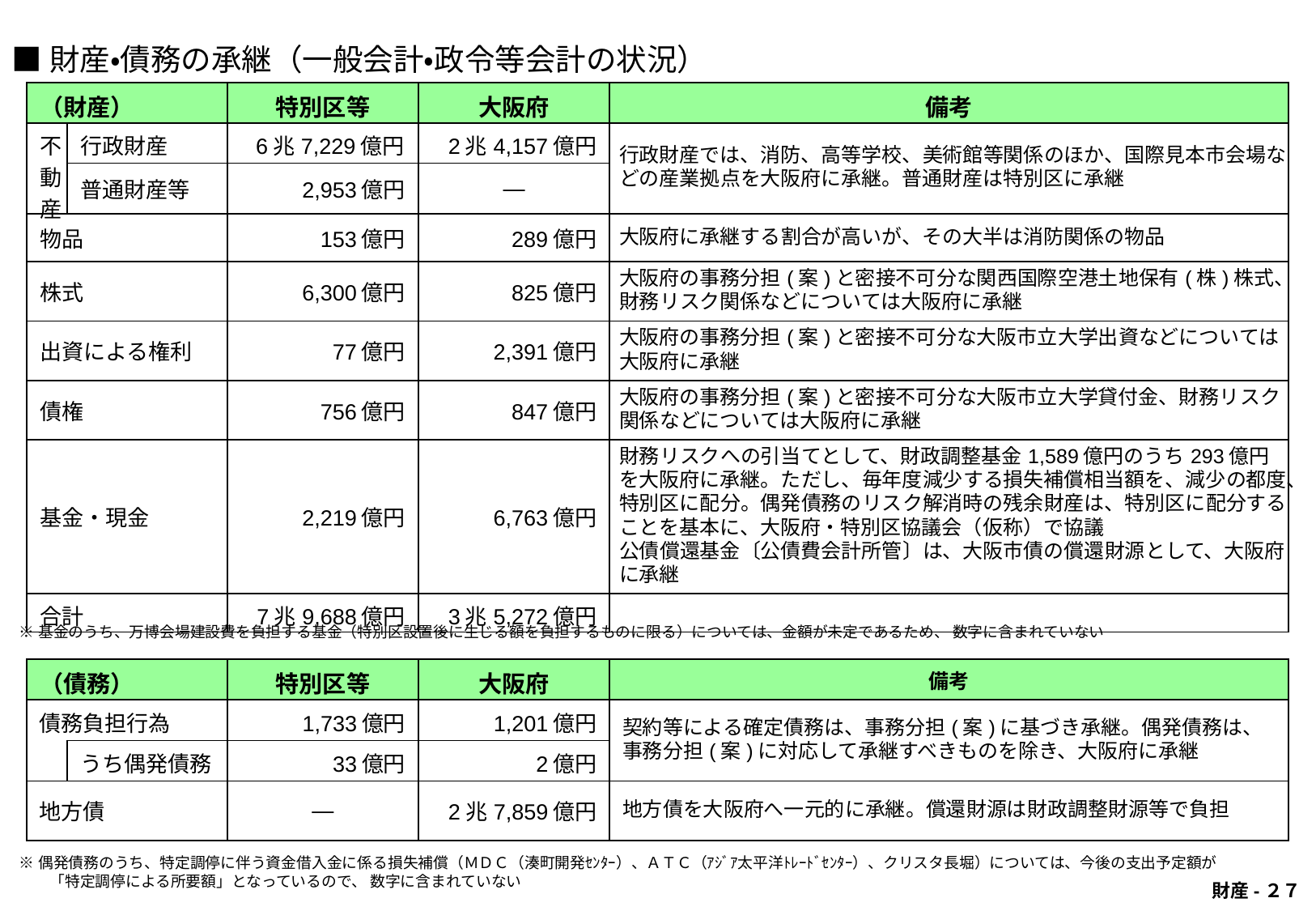

■財産・債務の承継（一般会計・政令等会計の状況）
| （財産） |  | 特別区等 | 大阪府 | 備考 |
| --- | --- | --- | --- | --- |
| 不動産 | 行政財産 | 6兆7,229億円 | 2兆4,157億円 | 行政財産では、消防、高等学校、美術館等関係のほか、国際見本市会場などの産業拠点を大阪府に承継。普通財産は特別区に承継 |
|  | 普通財産等 | 2,953億円 | ― |  |
| 物品 |  | 153億円 | 289億円 | 大阪府に承継する割合が高いが、その大半は消防関係の物品 |
| 株式 |  | 6,300億円 | 825億円 | 大阪府の事務分担(案)と密接不可分な関西国際空港土地保有(株)株式、財務リスク関係などについては大阪府に承継 |
| 出資による権利 |  | 77億円 | 2,391億円 | 大阪府の事務分担(案)と密接不可分な大阪市立大学出資などについては大阪府に承継 |
| 債権 |  | 756億円 | 847億円 | 大阪府の事務分担(案)と密接不可分な大阪市立大学貸付金、財務リスク関係などについては大阪府に承継 |
| 基金・現金 |  | 2,219億円 | 6,763億円 | 財務リスクへの引当てとして、財政調整基金1,589億円のうち293億円を大阪府に承継。ただし、毎年度減少する損失補償相当額を、減少の都度、特別区に配分。偶発債務のリスク解消時の残余財産は、特別区に配分することを基本に、大阪府・特別区協議会（仮称）で協議 公債償還基金〔公債費会計所管〕は、大阪市債の償還財源として、大阪府に承継 |
| 合計 |  | 7兆9,688億円 | 3兆5,272億円 |  |
※基金のうち、万博会場建設費を負担する基金（特別区設置後に生じる額を負担するものに限る）については、金額が未定であるため、 数字に含まれていない
| （債務） |  | 特別区等 | 大阪府 | 備考 |
| --- | --- | --- | --- | --- |
| 債務負担行為 |  | 1,733億円 | 1,201億円 | 契約等による確定債務は、事務分担(案)に基づき承継。偶発債務は、事務分担(案)に対応して承継すべきものを除き、大阪府に承継 |
|  | うち偶発債務 | 33億円 | 2億円 |  |
| 地方債 |  | ― | 2兆7,859億円 | 地方債を大阪府へ一元的に承継。償還財源は財政調整財源等で負担 |
※偶発債務のうち、特定調停に伴う資金借入金に係る損失補償（ＭＤＣ（湊町開発ｾﾝﾀｰ）、ＡＴＣ（ｱｼﾞｱ太平洋ﾄﾚｰﾄﾞｾﾝﾀｰ）、クリスタ長堀）については、今後の支出予定額が
　　「特定調停による所要額」となっているので、 数字に含まれていない
財産-２７